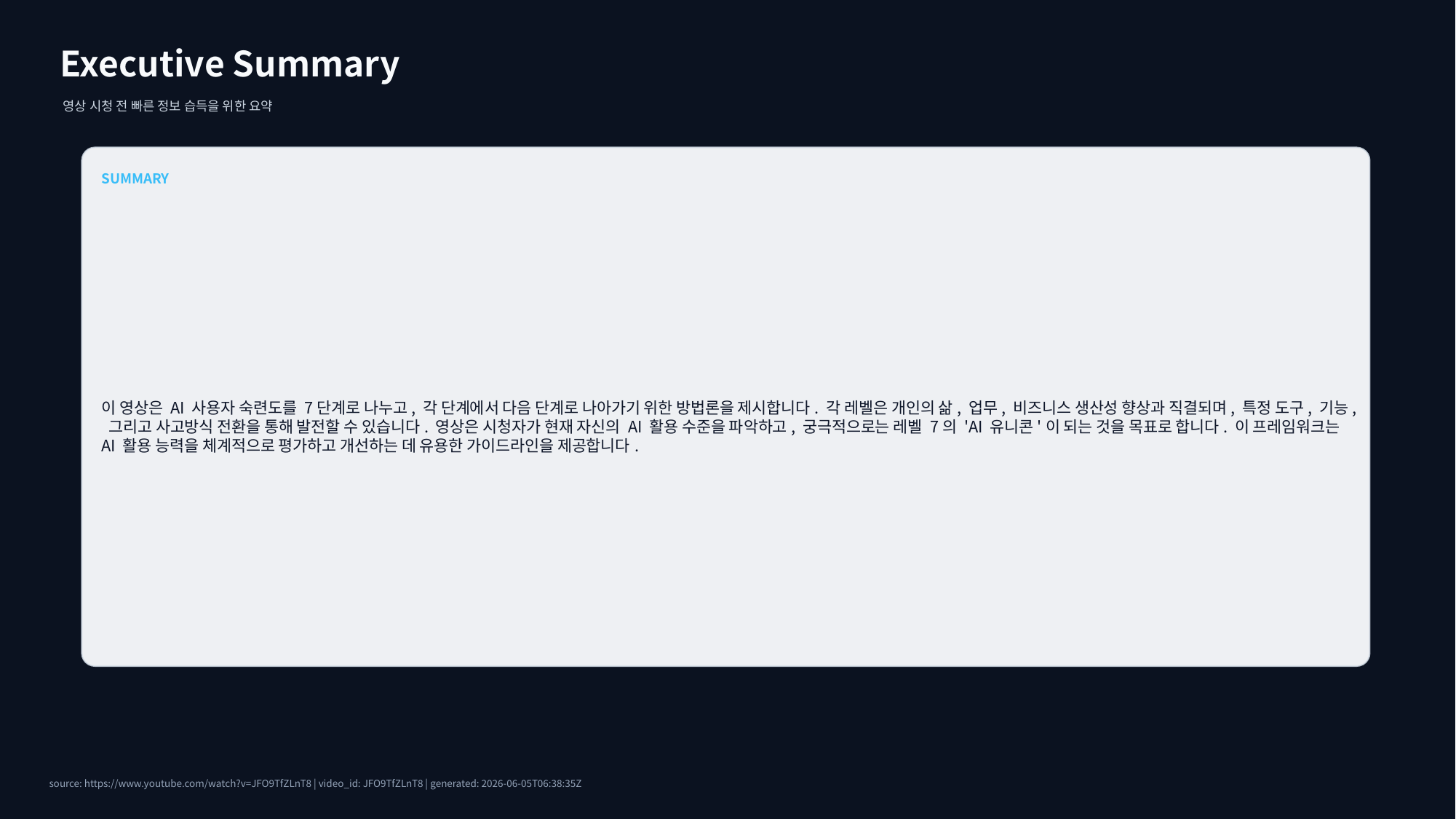

Executive Summary
영상 시청 전 빠른 정보 습득을 위한 요약

SUMMARY
이 영상은 AI 사용자 숙련도를 7단계로 나누고, 각 단계에서 다음 단계로 나아가기 위한 방법론을 제시합니다. 각 레벨은 개인의 삶, 업무, 비즈니스 생산성 향상과 직결되며, 특정 도구, 기능, 그리고 사고방식 전환을 통해 발전할 수 있습니다. 영상은 시청자가 현재 자신의 AI 활용 수준을 파악하고, 궁극적으로는 레벨 7의 'AI 유니콘'이 되는 것을 목표로 합니다. 이 프레임워크는 AI 활용 능력을 체계적으로 평가하고 개선하는 데 유용한 가이드라인을 제공합니다.
source: https://www.youtube.com/watch?v=JFO9TfZLnT8 | video_id: JFO9TfZLnT8 | generated: 2026-06-05T06:38:35Z